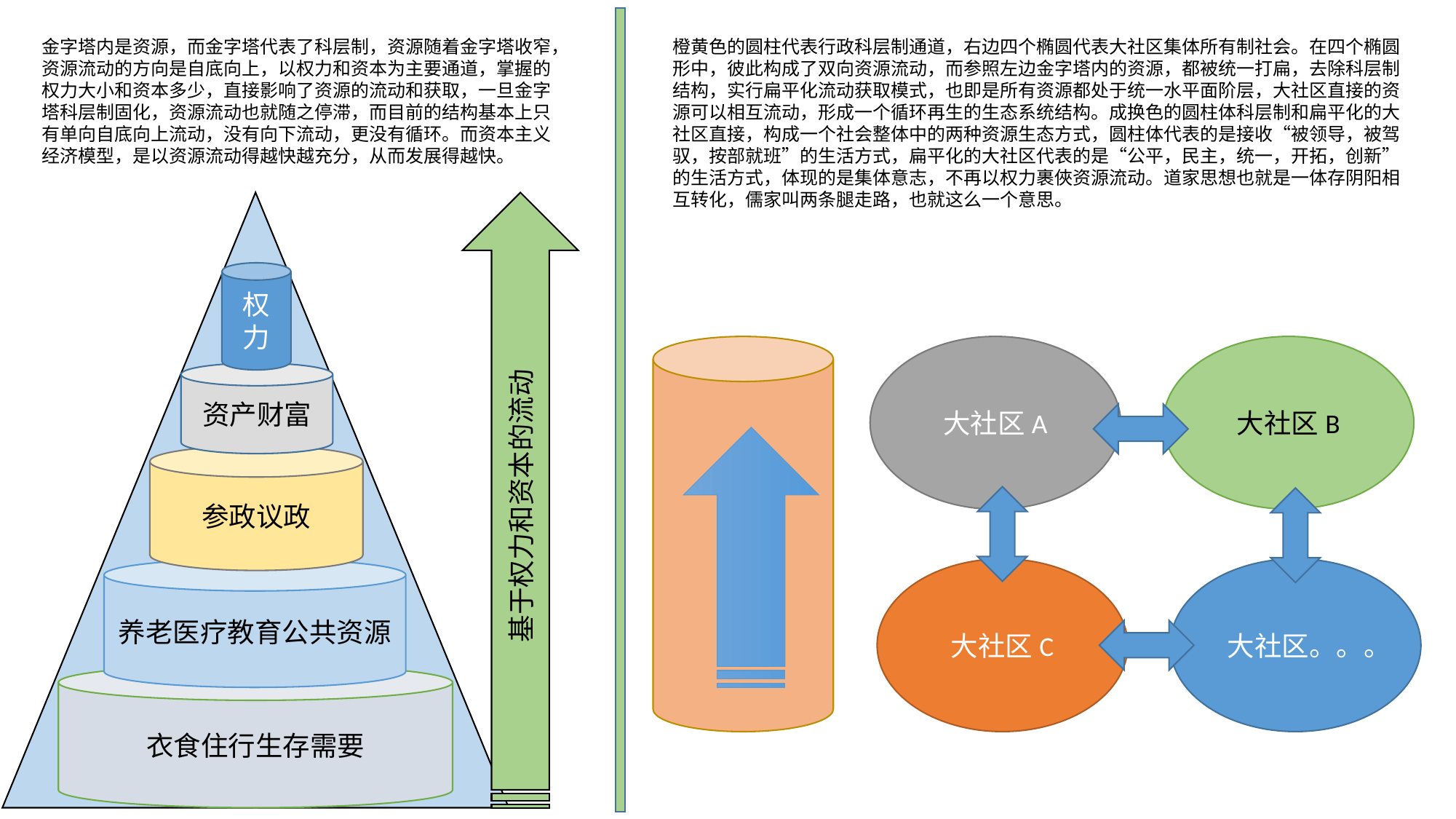

金字塔内是资源，而金字塔代表了科层制，资源随着金字塔收窄，资源流动的方向是自底向上，以权力和资本为主要通道，掌握的权力大小和资本多少，直接影响了资源的流动和获取，一旦金字塔科层制固化，资源流动也就随之停滞，而目前的结构基本上只有单向自底向上流动，没有向下流动，更没有循环。而资本主义经济模型，是以资源流动得越快越充分，从而发展得越快。
橙黄色的圆柱代表行政科层制通道，右边四个椭圆代表大社区集体所有制社会。在四个椭圆形中，彼此构成了双向资源流动，而参照左边金字塔内的资源，都被统一打扁，去除科层制结构，实行扁平化流动获取模式，也即是所有资源都处于统一水平面阶层，大社区直接的资源可以相互流动，形成一个循环再生的生态系统结构。成换色的圆柱体科层制和扁平化的大社区直接，构成一个社会整体中的两种资源生态方式，圆柱体代表的是接收“被领导，被驾驭，按部就班”的生活方式，扁平化的大社区代表的是“公平，民主，统一，开拓，创新”的生活方式，体现的是集体意志，不再以权力裹俠资源流动。道家思想也就是一体存阴阳相互转化，儒家叫两条腿走路，也就这么一个意思。

权力

大社区A
大社区B
资产财富

基于权力和资本的流动
参政议政

养老医疗教育公共资源
大社区C
大社区。。。

衣食住行生存需要